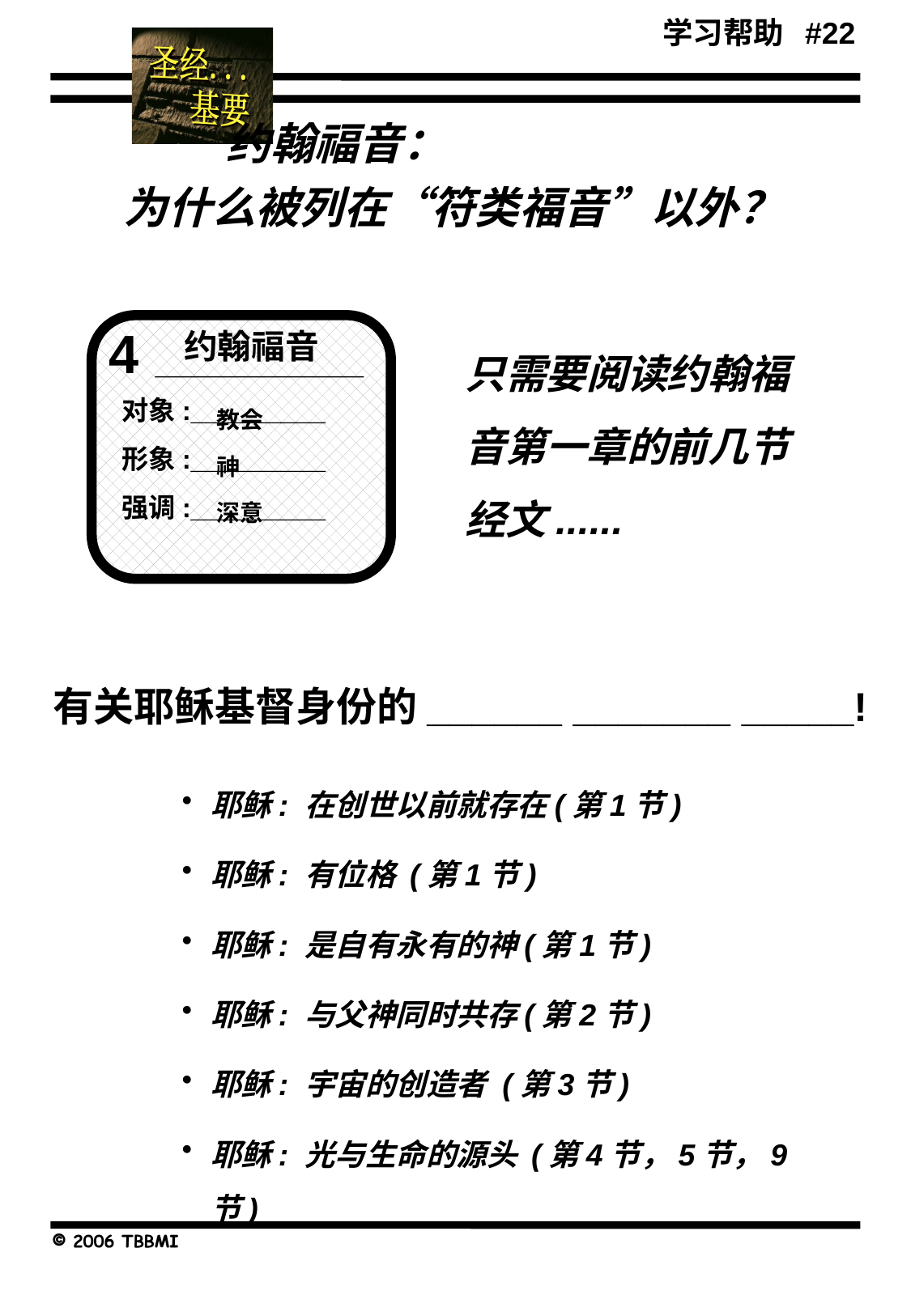

学习帮助  #22

22
            约翰福音：
为什么被列在“符类福音”以外？
4

约翰福音

对象:_________
形象:_________
强调:_________
教会
神
深意
只需要阅读约翰福音第一章的前几节经文......
有关耶稣基督身份的______ _______ _____!
耶稣: 在创世以前就存在(第1节)
耶稣: 有位格 (第1节)
耶稣: 是自有永有的神(第1节)
耶稣: 与父神同时共存(第2节)
耶稣: 宇宙的创造者 (第3节)
耶稣: 光与生命的源头 (第4节，5节，9节)